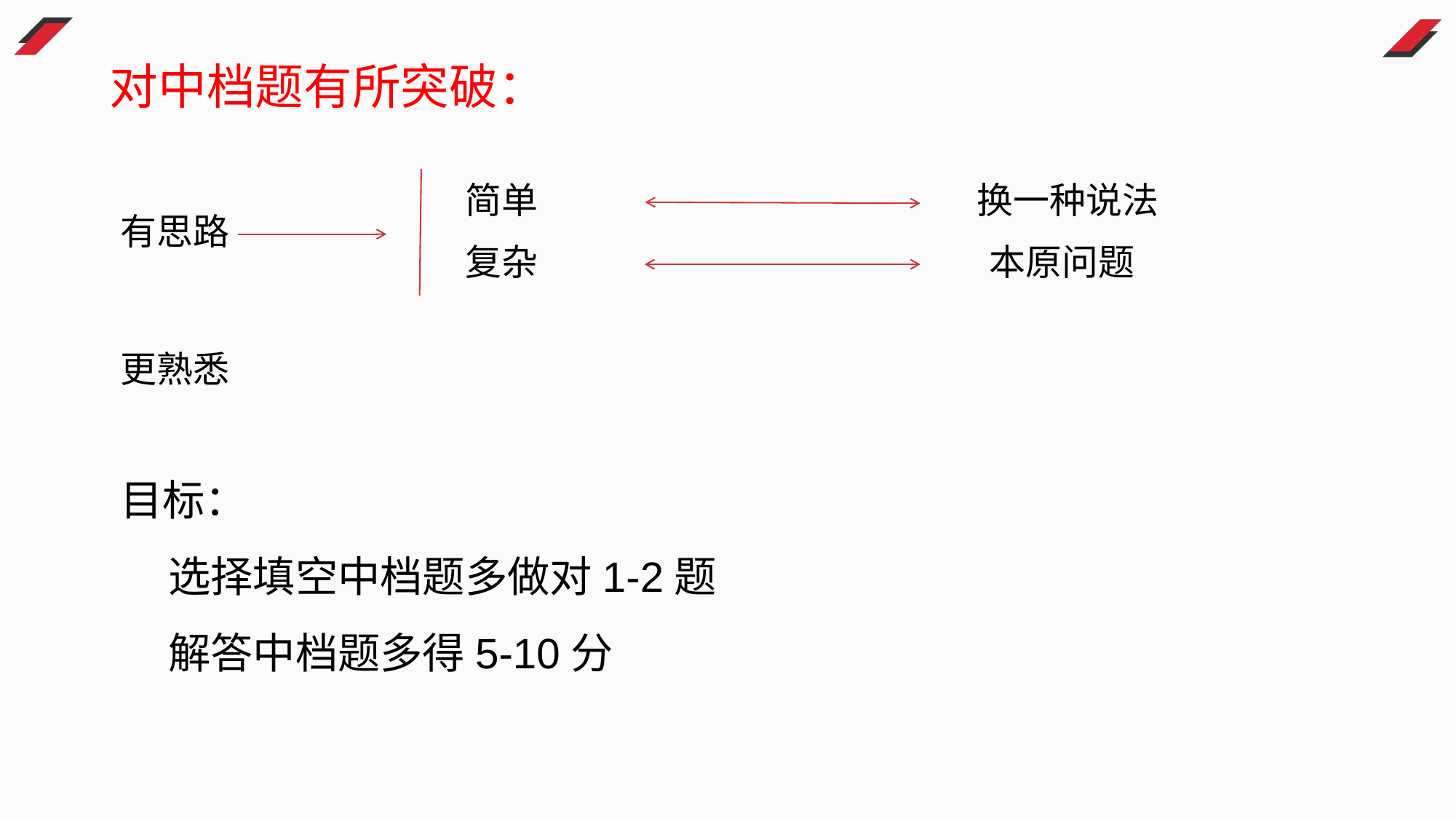

对中档题有所突破：
简单
换一种说法
有思路
复杂
本原问题
更熟悉
目标：
    选择填空中档题多做对1-2题
    解答中档题多得5-10分